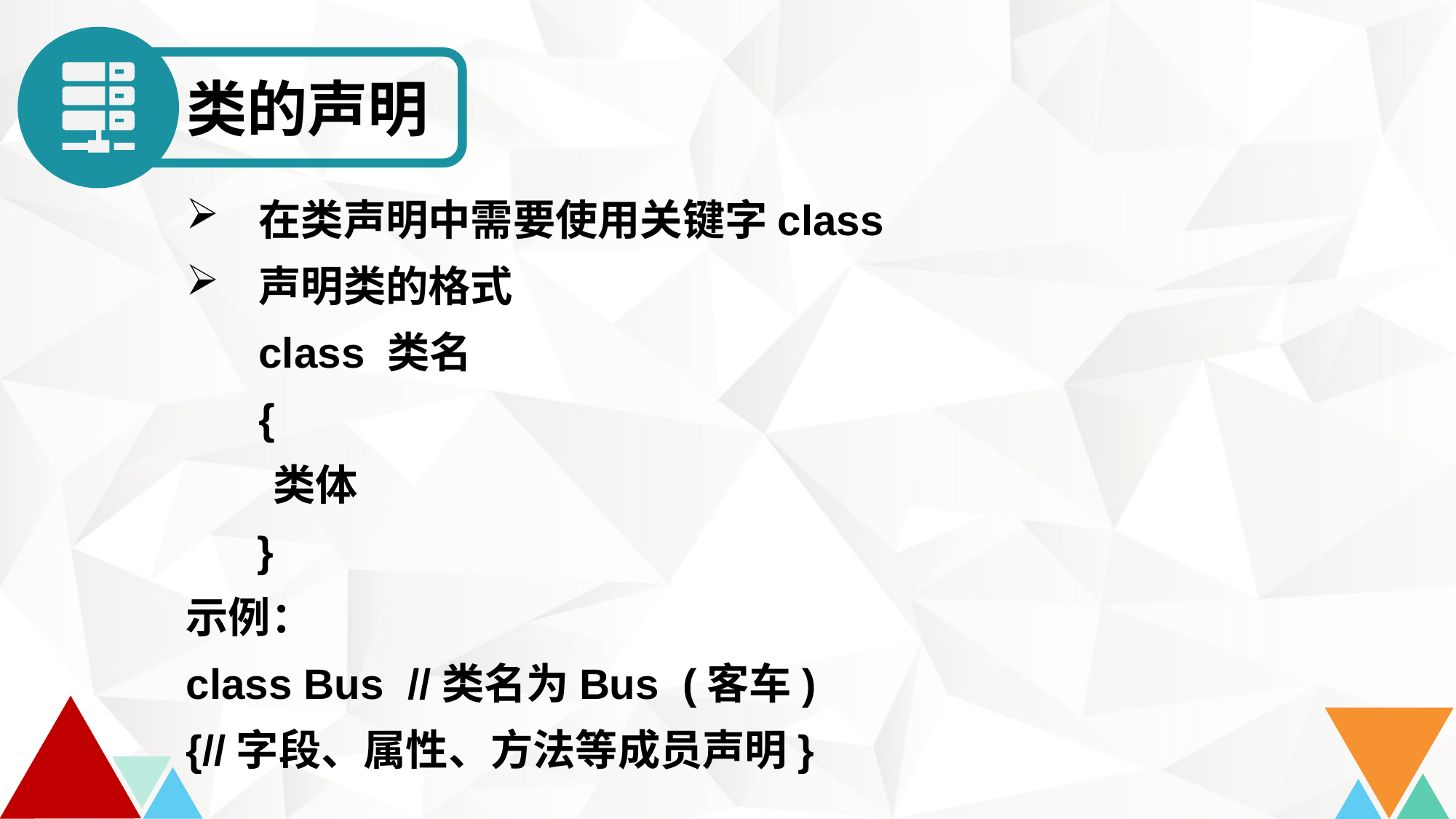

类的声明
在类声明中需要使用关键字class
声明类的格式
	class 类名
	{
        类体
      }
示例：
class Bus  //类名为Bus  (客车)
{//字段、属性、方法等成员声明}